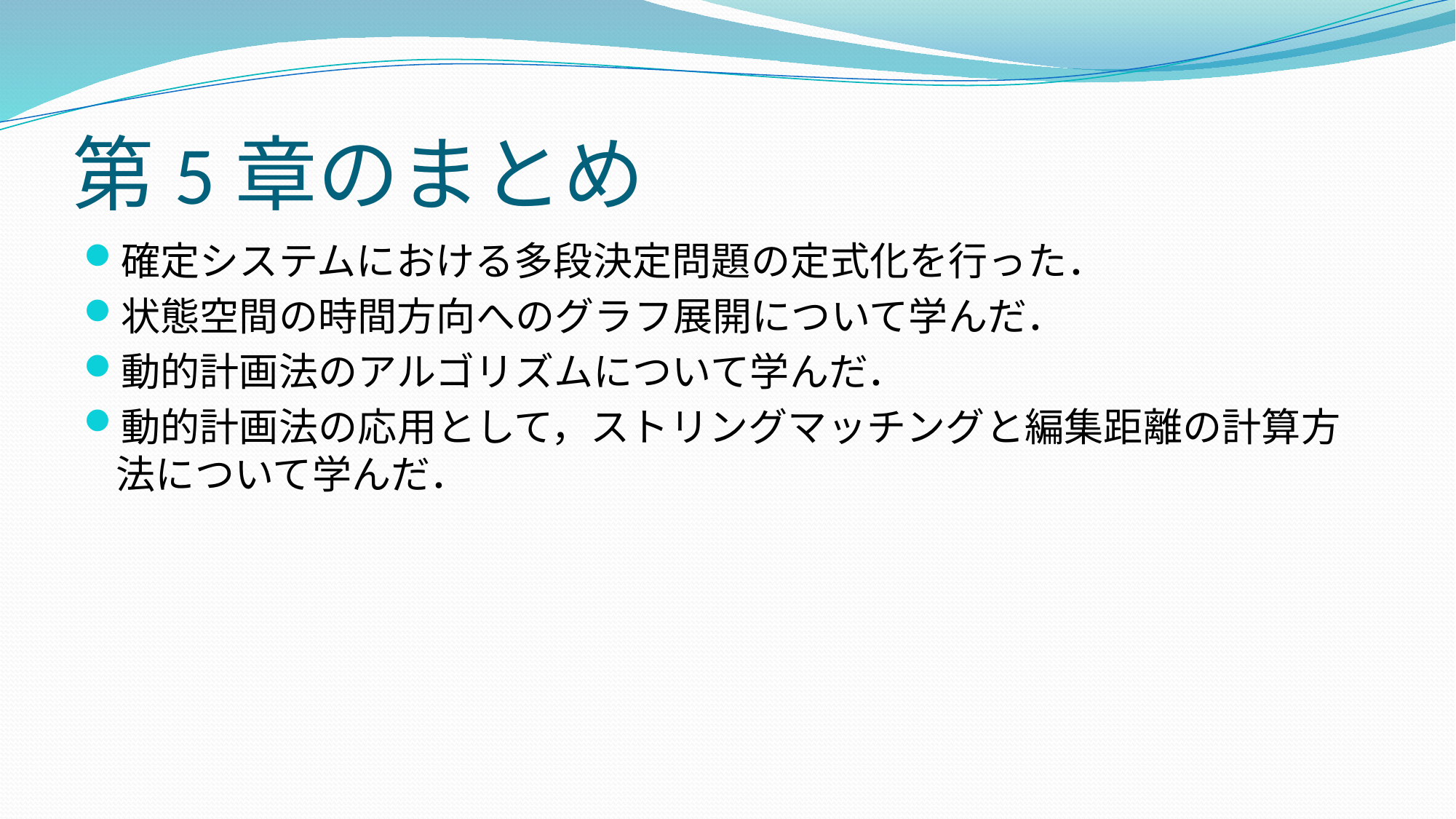

# 第5章のまとめ
確定システムにおける多段決定問題の定式化を行った．
状態空間の時間方向へのグラフ展開について学んだ．
動的計画法のアルゴリズムについて学んだ．
動的計画法の応用として，ストリングマッチングと編集距離の計算方法について学んだ．